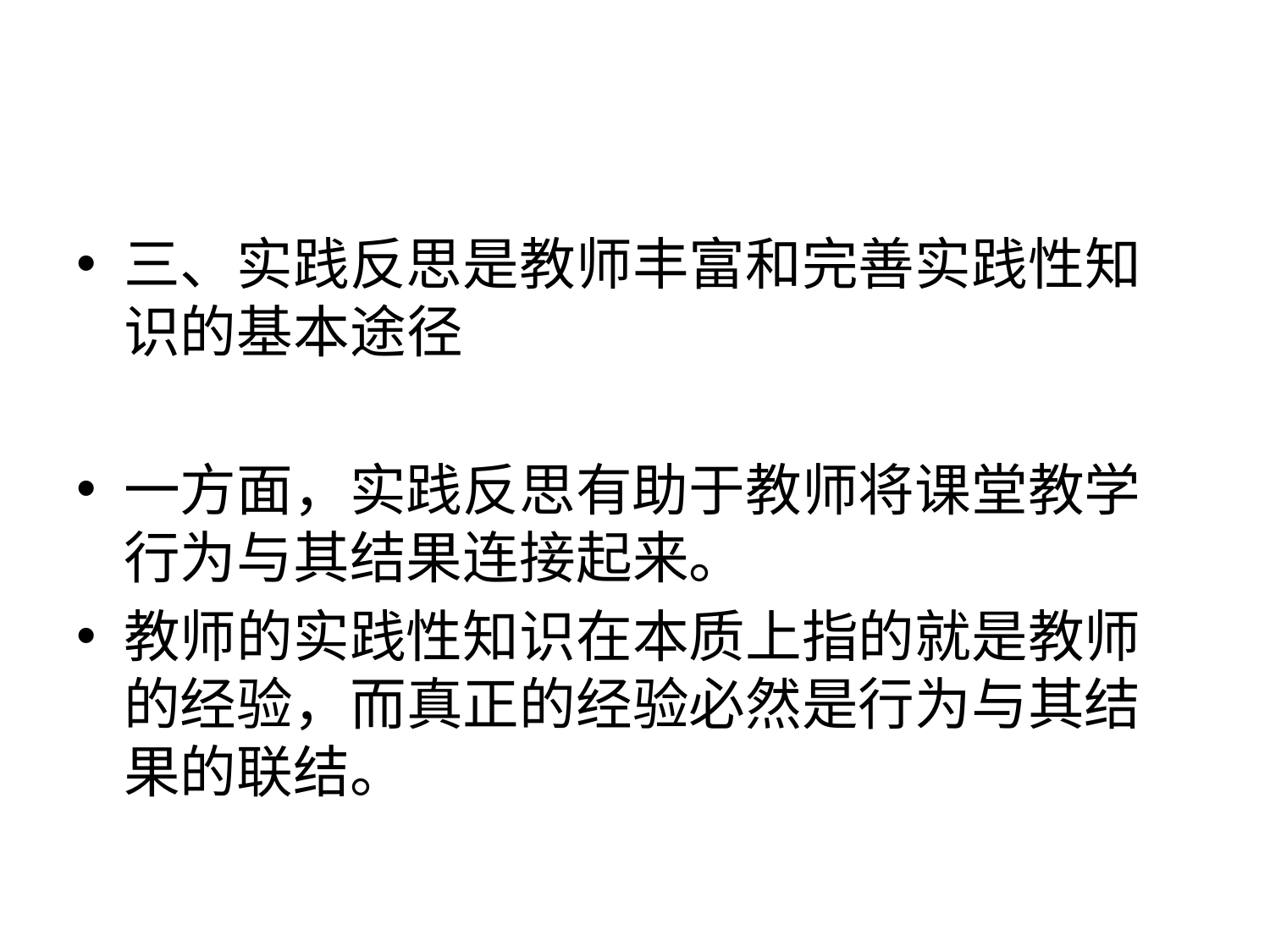

#
三、实践反思是教师丰富和完善实践性知识的基本途径

一方面，实践反思有助于教师将课堂教学行为与其结果连接起来。
教师的实践性知识在本质上指的就是教师的经验，而真正的经验必然是行为与其结果的联结。